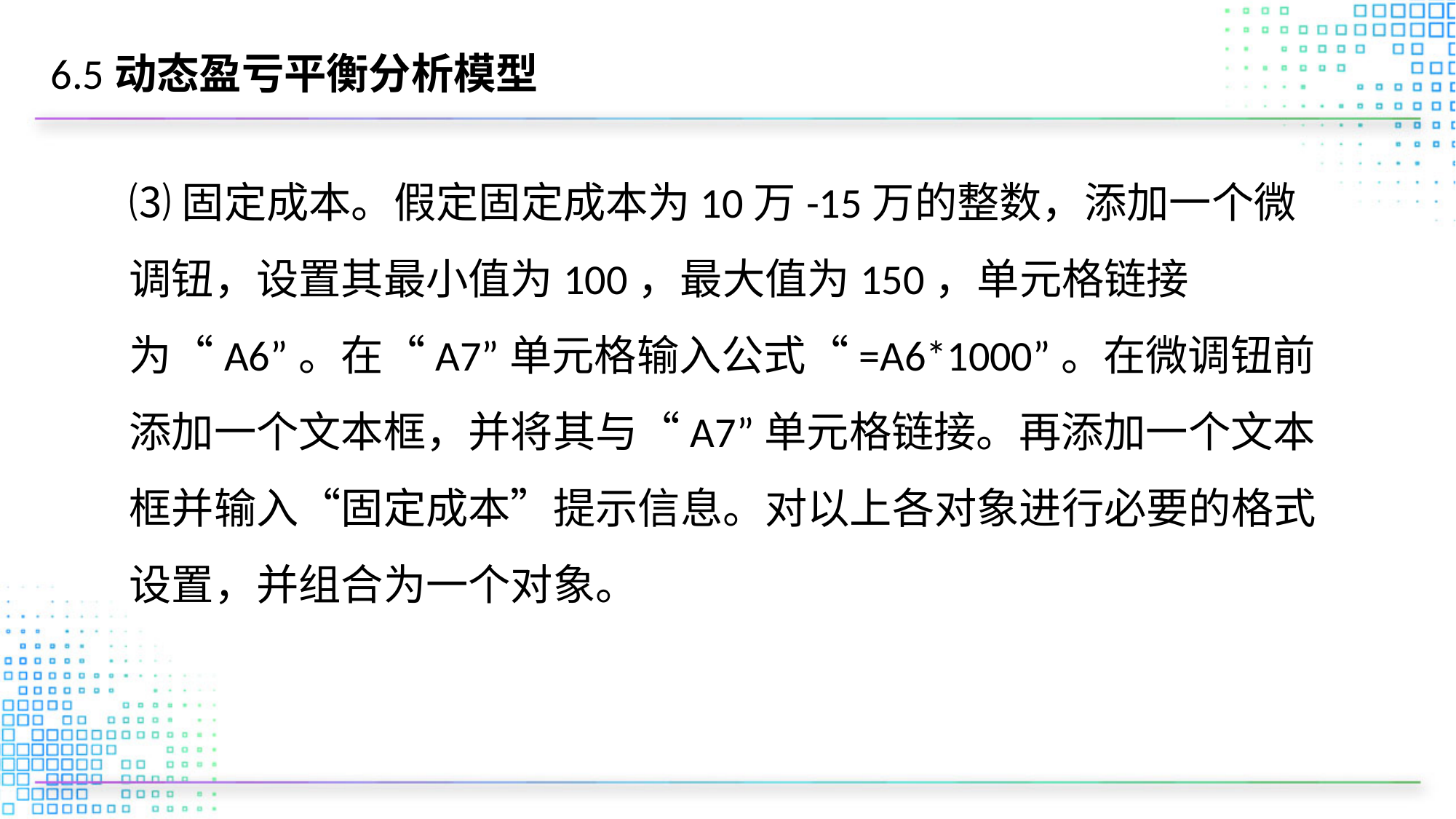

# 6.5动态盈亏平衡分析模型
⑶固定成本。假定固定成本为10万-15万的整数，添加一个微调钮，设置其最小值为100，最大值为150，单元格链接为“A6”。在“A7”单元格输入公式“=A6*1000”。在微调钮前添加一个文本框，并将其与“A7”单元格链接。再添加一个文本框并输入“固定成本”提示信息。对以上各对象进行必要的格式设置，并组合为一个对象。